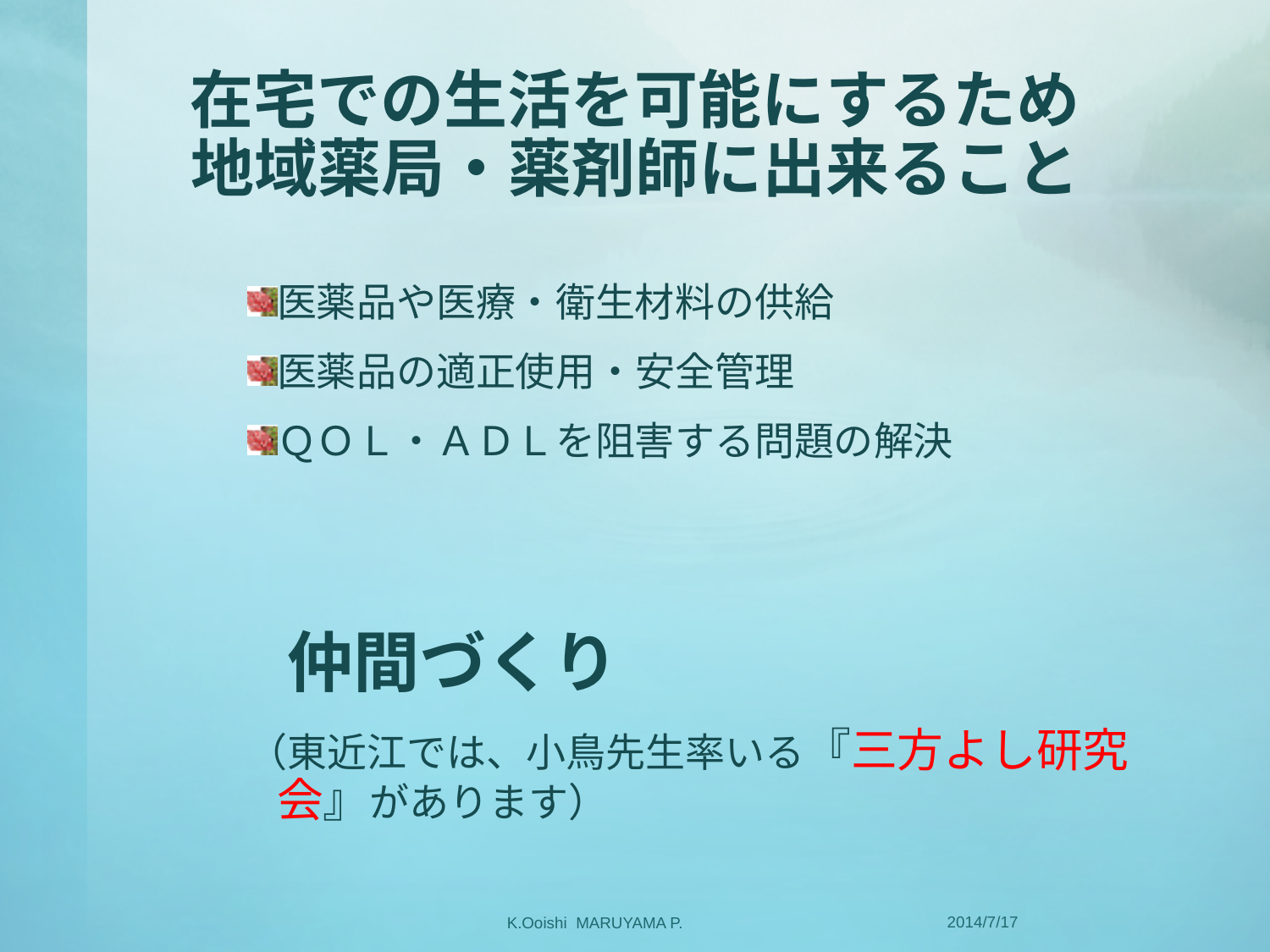

# 在宅での生活を可能にするため 地域薬局・薬剤師に出来ること
医薬品や医療・衛生材料の供給
医薬品の適正使用・安全管理
ＱＯＬ・ＡＤＬを阻害する問題の解決

　仲間づくり
（東近江では、小鳥先生率いる『三方よし研究会』があります）
2014/7/17
K.Ooishi  MARUYAMA P.